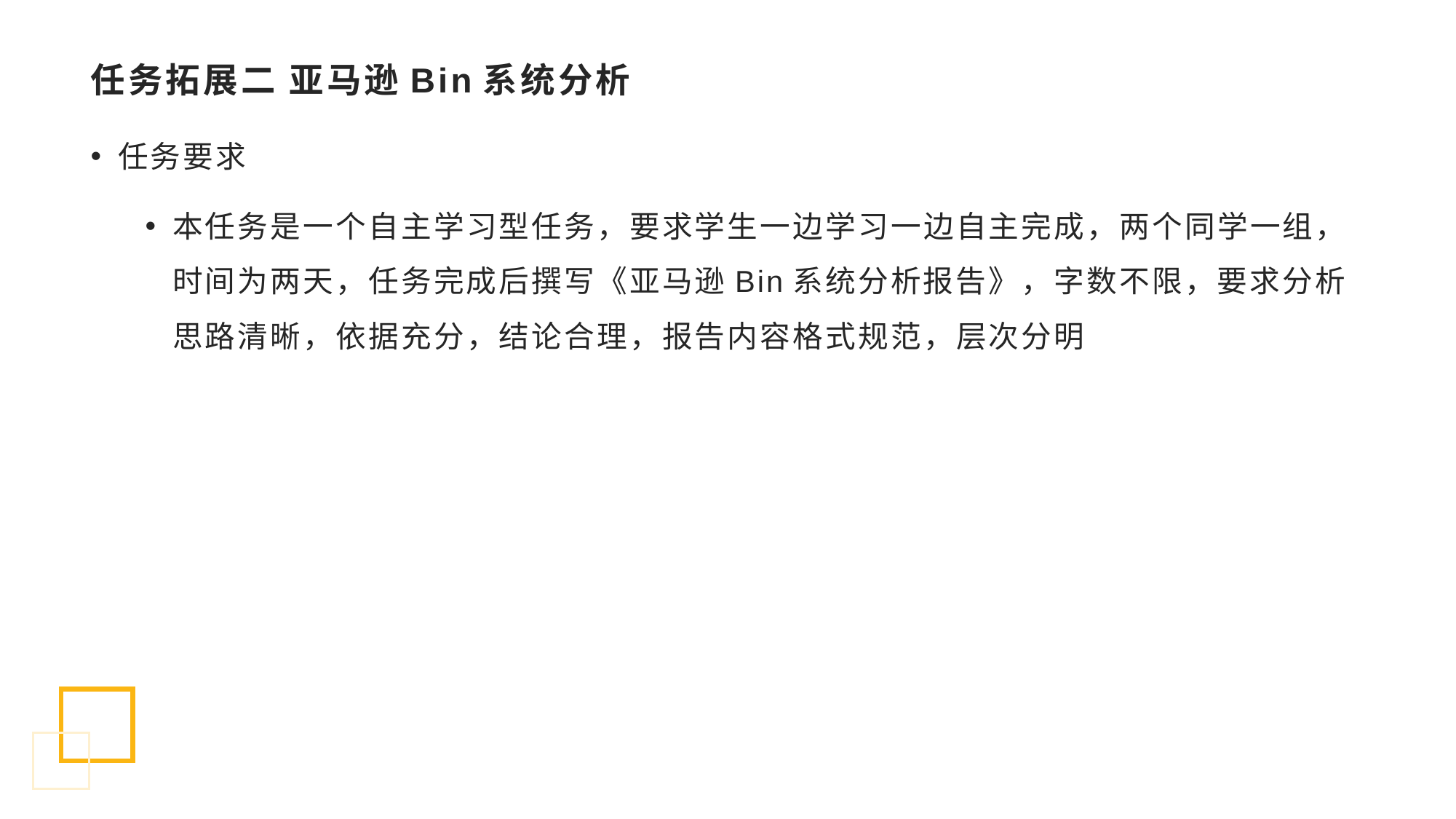

# 任务拓展二 亚马逊Bin系统分析
任务要求
本任务是一个自主学习型任务，要求学生一边学习一边自主完成，两个同学一组，时间为两天，任务完成后撰写《亚马逊Bin系统分析报告》，字数不限，要求分析思路清晰，依据充分，结论合理，报告内容格式规范，层次分明